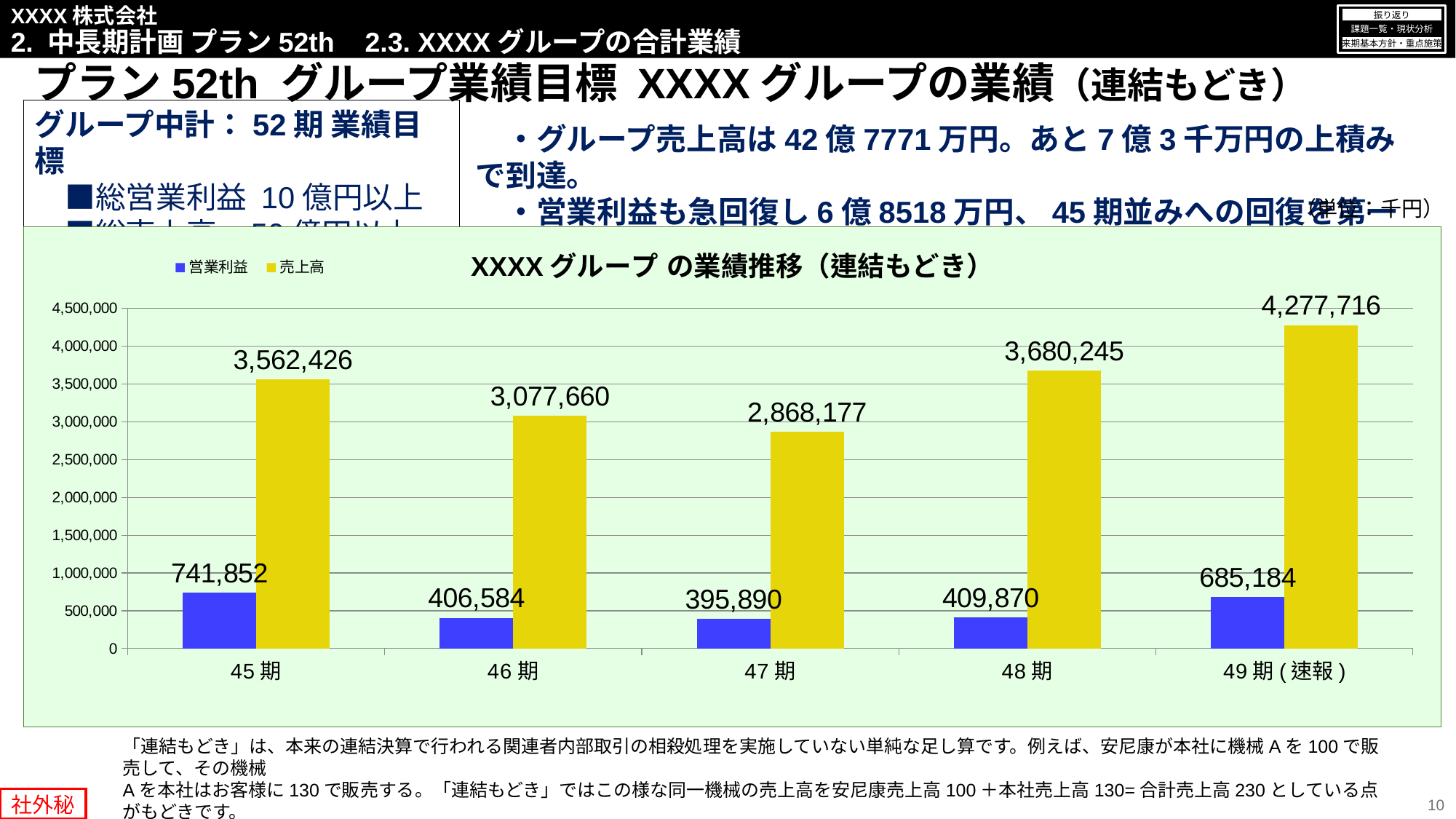

XXXX株式会社
2. 中長期計画 プラン52th    2.3. XXXXグループの合計業績

振り返り
課題一覧・現状分析
来期基本方針・重点施策
プラン52th グループ業績目標 XXXXグループの業績（連結もどき）
グループ中計：52期 業績目標
　■総営業利益 10億円以上
　■総売上高    50億円以上
　・グループ売上高は42億7771万円。あと7億3千万円の上積みで到達。
　・営業利益も急回復し6億8518万円、45期並みへの回復を第一目標に。
（単位：千円）

### Chart: XXXXグループ の業績推移（連結もどき）

| Category |  |  |
|---|---|---|
| 45期 | 3562426.0 | 741852.0 |
| 46期 | 3077660.0 | 406584.0 |
| 47期 | 2868177.0 | 395890.0 |
| 48期 | 3680245.0 | 409870.0 |
| 49期(速報) | 4277716.0 | 685184.0 |
「連結もどき」は、本来の連結決算で行われる関連者内部取引の相殺処理を実施していない単純な足し算です。例えば、安尼康が本社に機械Aを100で販売して、その機械
Aを本社はお客様に130で販売する。「連結もどき」ではこの様な同一機械の売上高を安尼康売上高100＋本社売上高130=合計売上高230としている点がもどきです。
（本来、内部取引分100を相殺し売上高130となる。）なお、本表の本社営業利益は賞与支給前のものを加算しています。
10